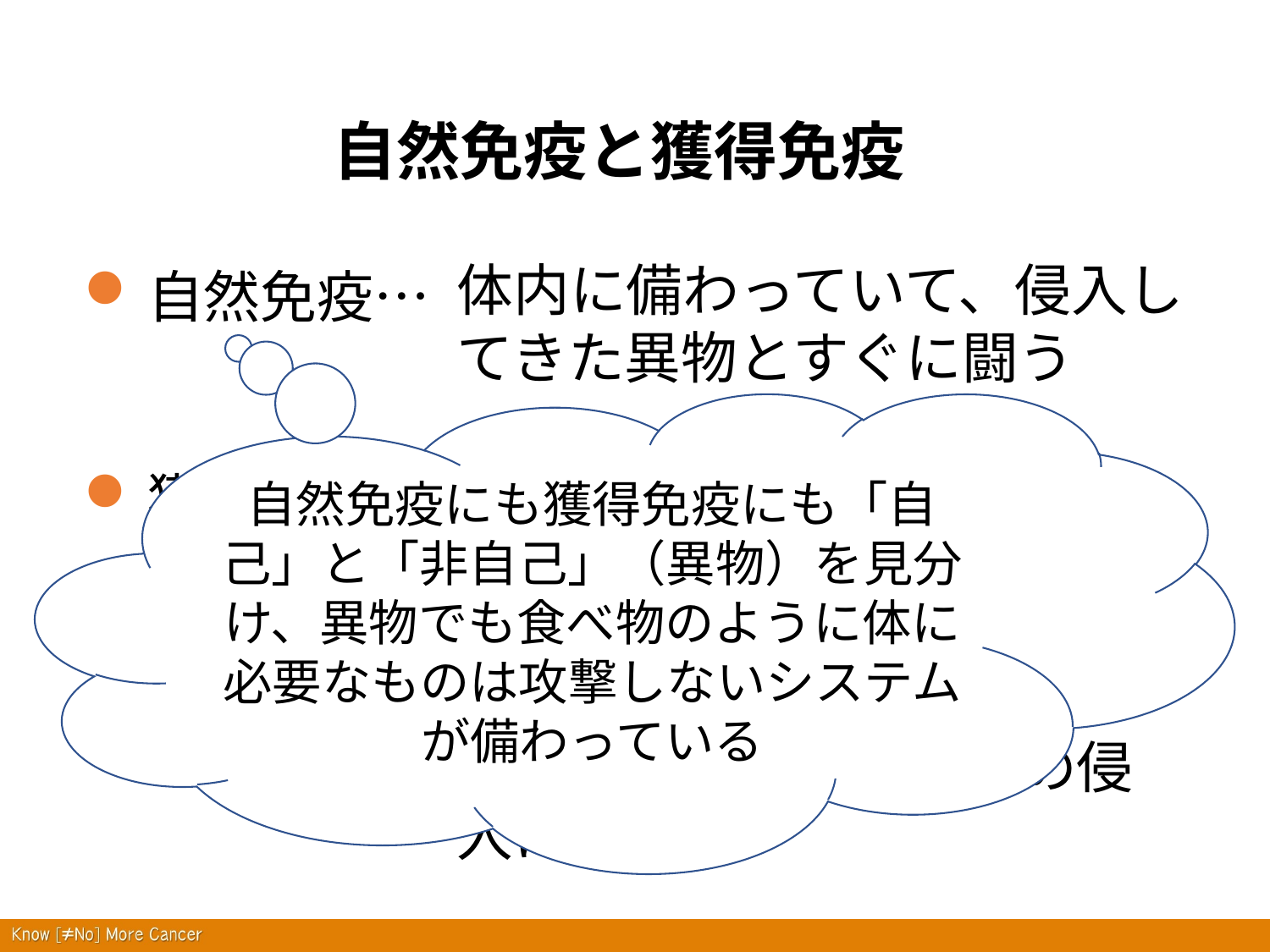

# 自然免疫と獲得免疫
体内に備わっていて、侵入してきた異物とすぐに闘う
自然免疫…

獲得免疫…
自然免疫にも獲得免疫にも「自己」と「非自己」（異物）を見分け、異物でも食べ物のように体に必要なものは攻撃しないシステムが備わっている
自然免疫からもらった情報を用いて、ある異物を特定し、T細胞とB細胞を増やして強力に闘い、さらにその異物を記憶して再度の侵入に備える